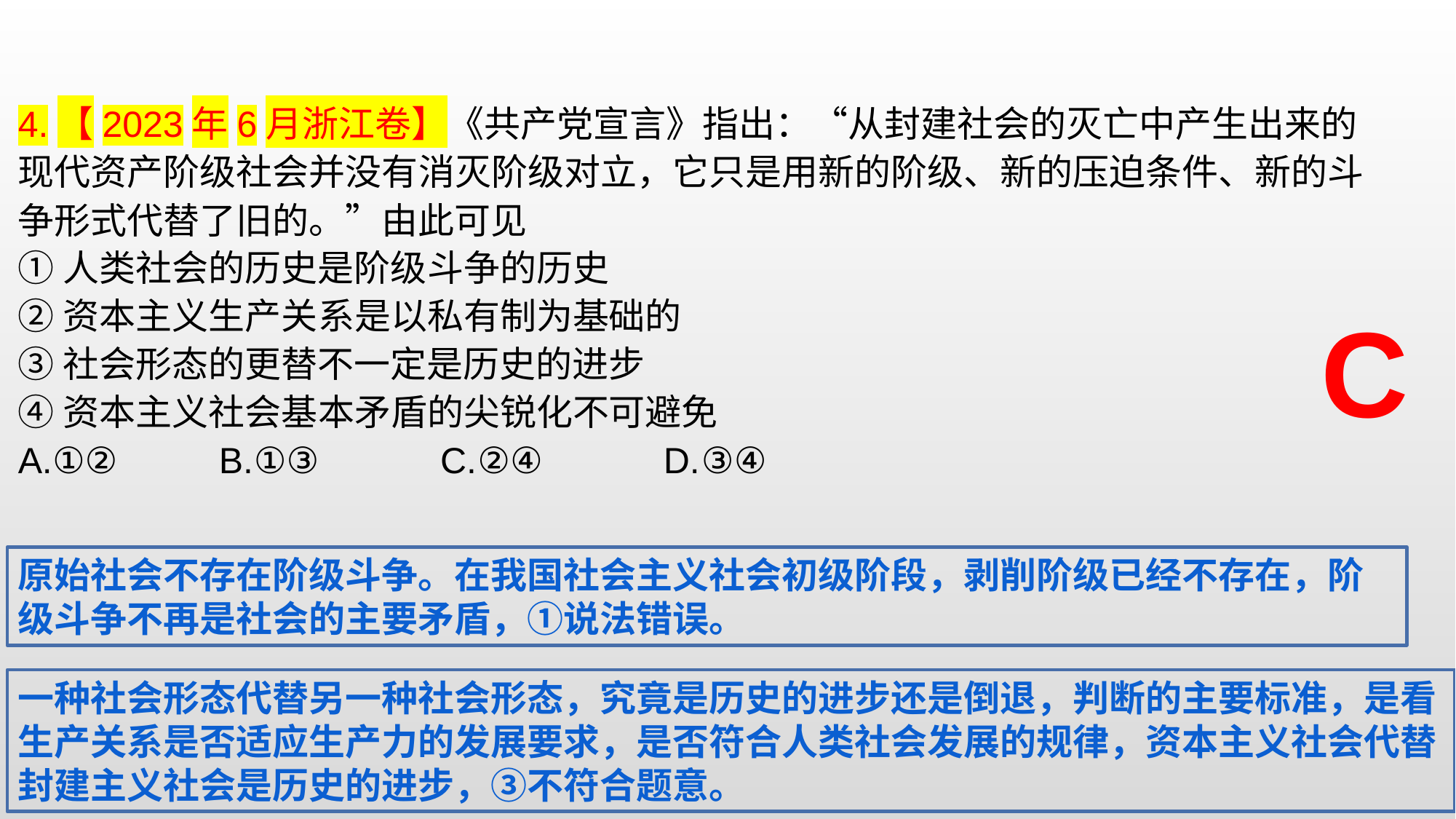

4.【2023年6月浙江卷】《共产党宣言》指出：“从封建社会的灭亡中产生出来的现代资产阶级社会并没有消灭阶级对立，它只是用新的阶级、新的压迫条件、新的斗争形式代替了旧的。”由此可见
①人类社会的历史是阶级斗争的历史
②资本主义生产关系是以私有制为基础的
③社会形态的更替不一定是历史的进步
④资本主义社会基本矛盾的尖锐化不可避免
A.①②          B.①③            C.②④            D.③④
C
原始社会不存在阶级斗争。在我国社会主义社会初级阶段，剥削阶级已经不存在，阶级斗争不再是社会的主要矛盾，①说法错误。
一种社会形态代替另一种社会形态，究竟是历史的进步还是倒退，判断的主要标准，是看生产关系是否适应生产力的发展要求，是否符合人类社会发展的规律，资本主义社会代替封建主义社会是历史的进步，③不符合题意。